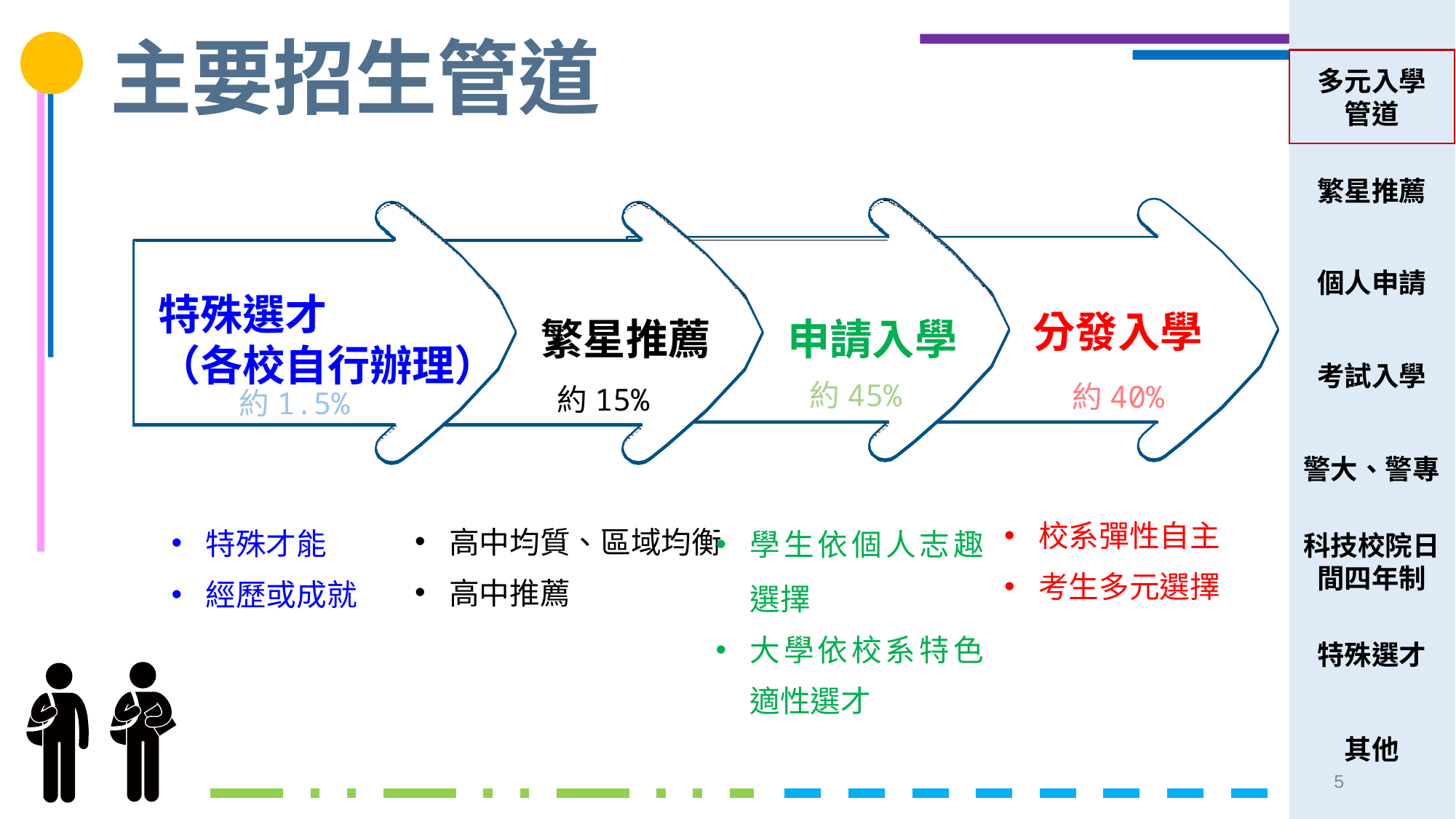

# 主要招生管道

特殊選才
（各校自行辦理）
分發入學
繁星推薦
申請入學

約45%
約40%
約15%
約1.5%
校系彈性自主
考生多元選擇
學生依個人志趣 選擇
大學依校系特色
適性選才
高中均質、區域均衡
高中推薦
特殊才能
經歷或成就
5